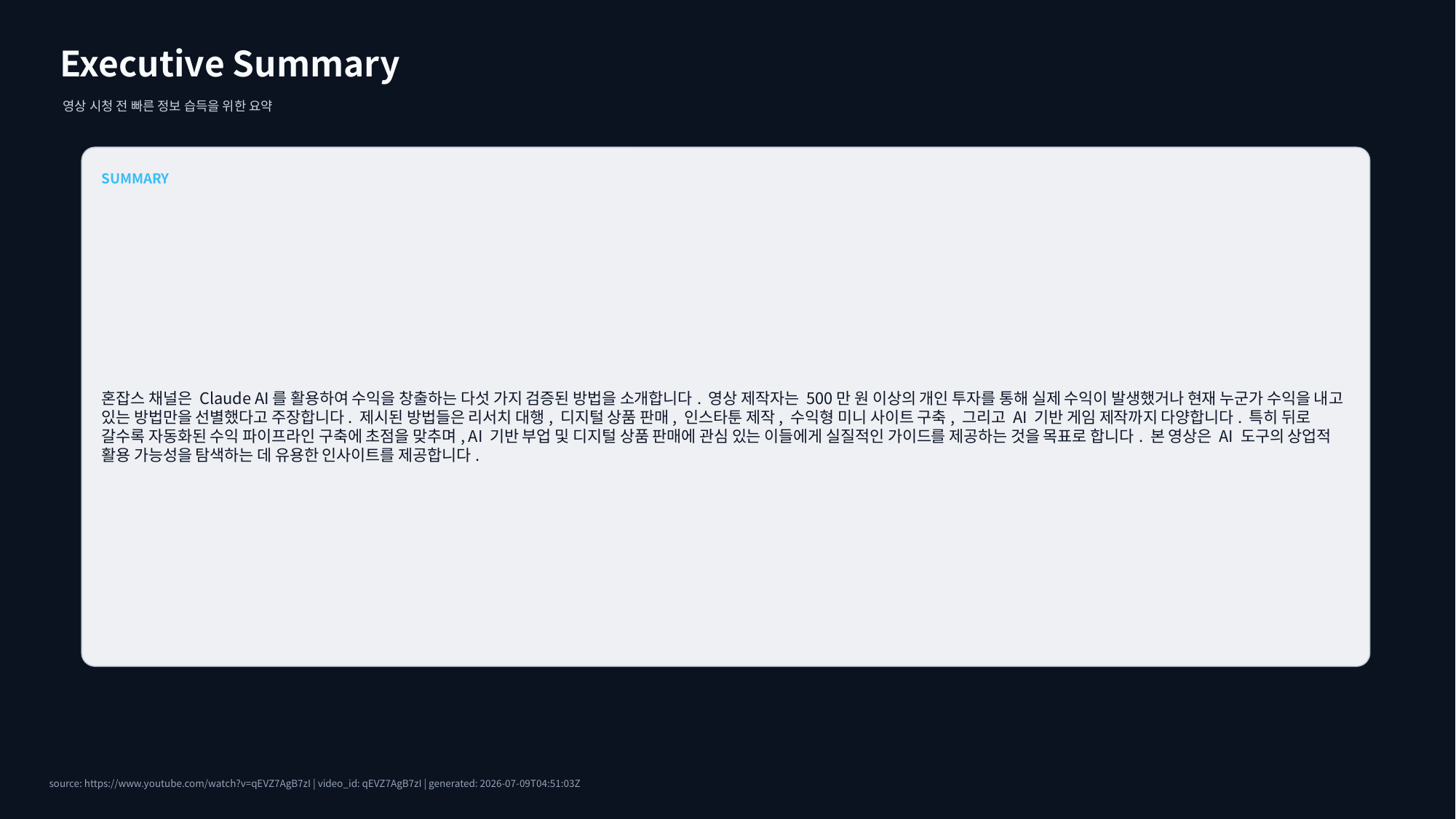

Executive Summary
영상 시청 전 빠른 정보 습득을 위한 요약

SUMMARY
혼잡스 채널은 Claude AI를 활용하여 수익을 창출하는 다섯 가지 검증된 방법을 소개합니다. 영상 제작자는 500만 원 이상의 개인 투자를 통해 실제 수익이 발생했거나 현재 누군가 수익을 내고 있는 방법만을 선별했다고 주장합니다. 제시된 방법들은 리서치 대행, 디지털 상품 판매, 인스타툰 제작, 수익형 미니 사이트 구축, 그리고 AI 기반 게임 제작까지 다양합니다. 특히 뒤로 갈수록 자동화된 수익 파이프라인 구축에 초점을 맞추며, AI 기반 부업 및 디지털 상품 판매에 관심 있는 이들에게 실질적인 가이드를 제공하는 것을 목표로 합니다. 본 영상은 AI 도구의 상업적 활용 가능성을 탐색하는 데 유용한 인사이트를 제공합니다.
source: https://www.youtube.com/watch?v=qEVZ7AgB7zI | video_id: qEVZ7AgB7zI | generated: 2026-07-09T04:51:03Z